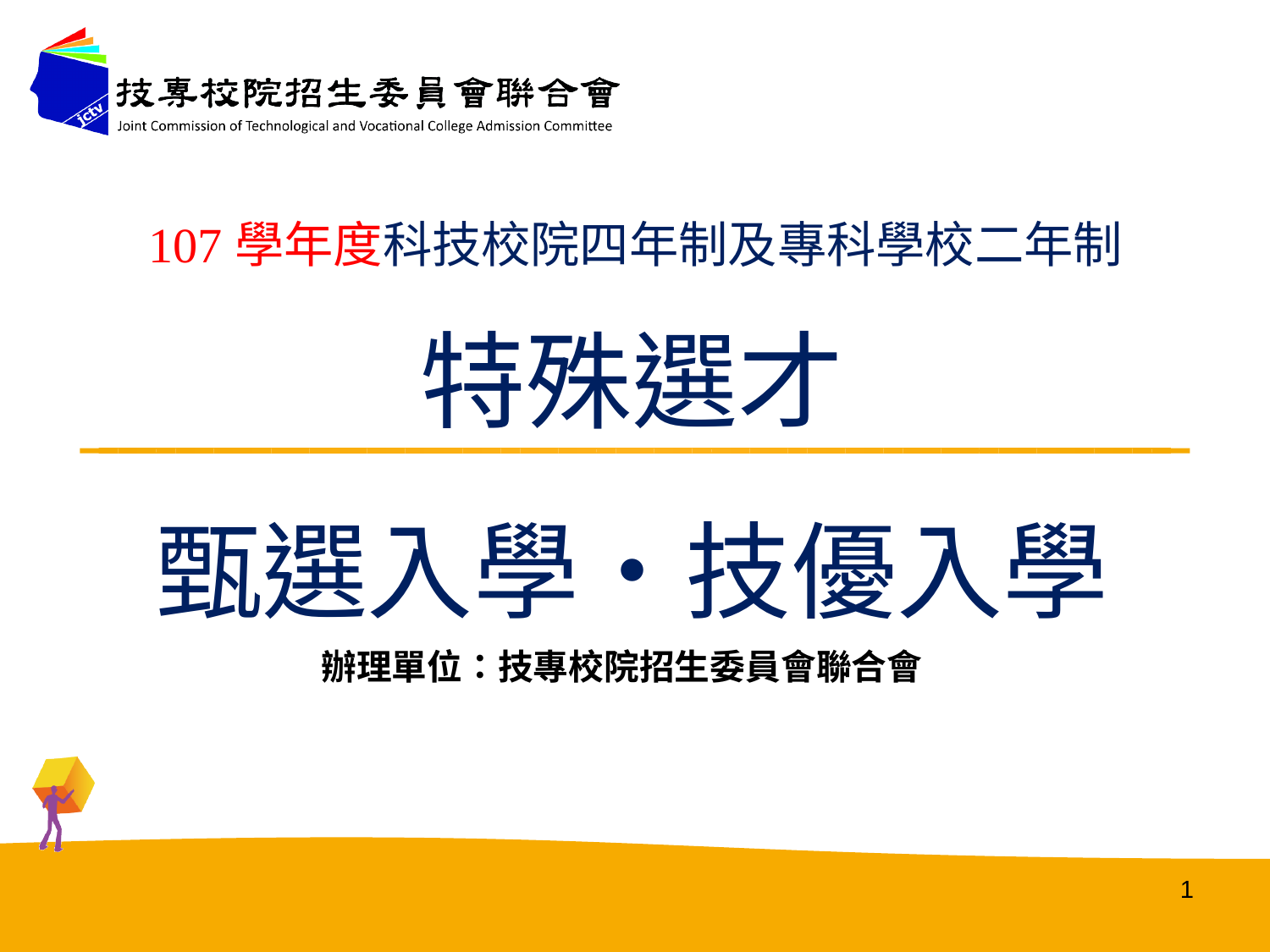

# 107學年度科技校院四年制及專科學校二年制
特殊選才
甄選入學•技優入學
辦理單位：技專校院招生委員會聯合會
1